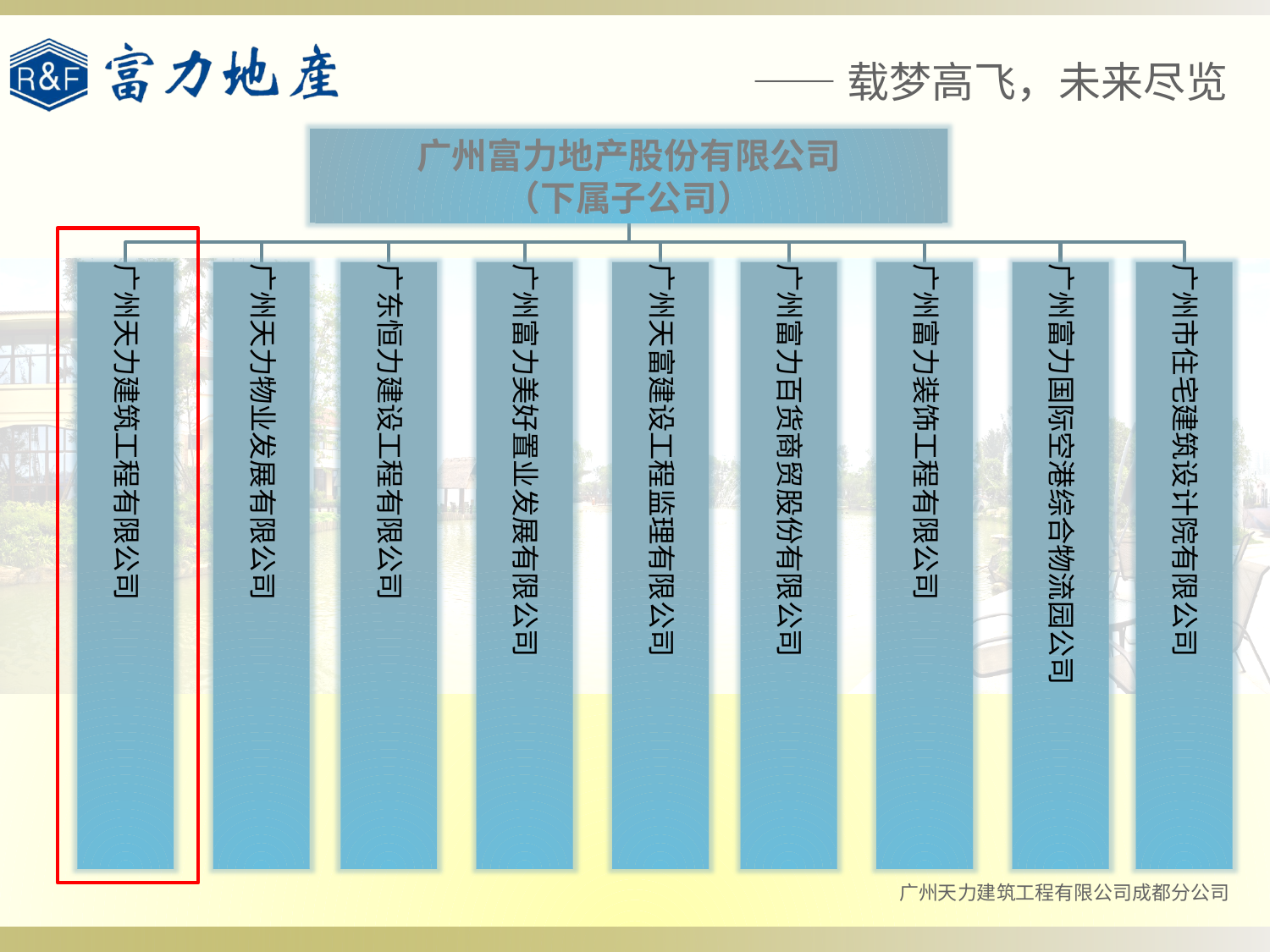

广州富力地产股份有限公司
（下属子公司）
广州天力建筑工程有限公司
广州天力物业发展有限公司
广东恒力建设工程有限公司
广州富力美好置业发展有限公司
广州天富建设工程监理有限公司
广州富力百货商贸股份有限公司
广州富力装饰工程有限公司
广州富力国际空港综合物流园公司
广州市住宅建筑设计院有限公司